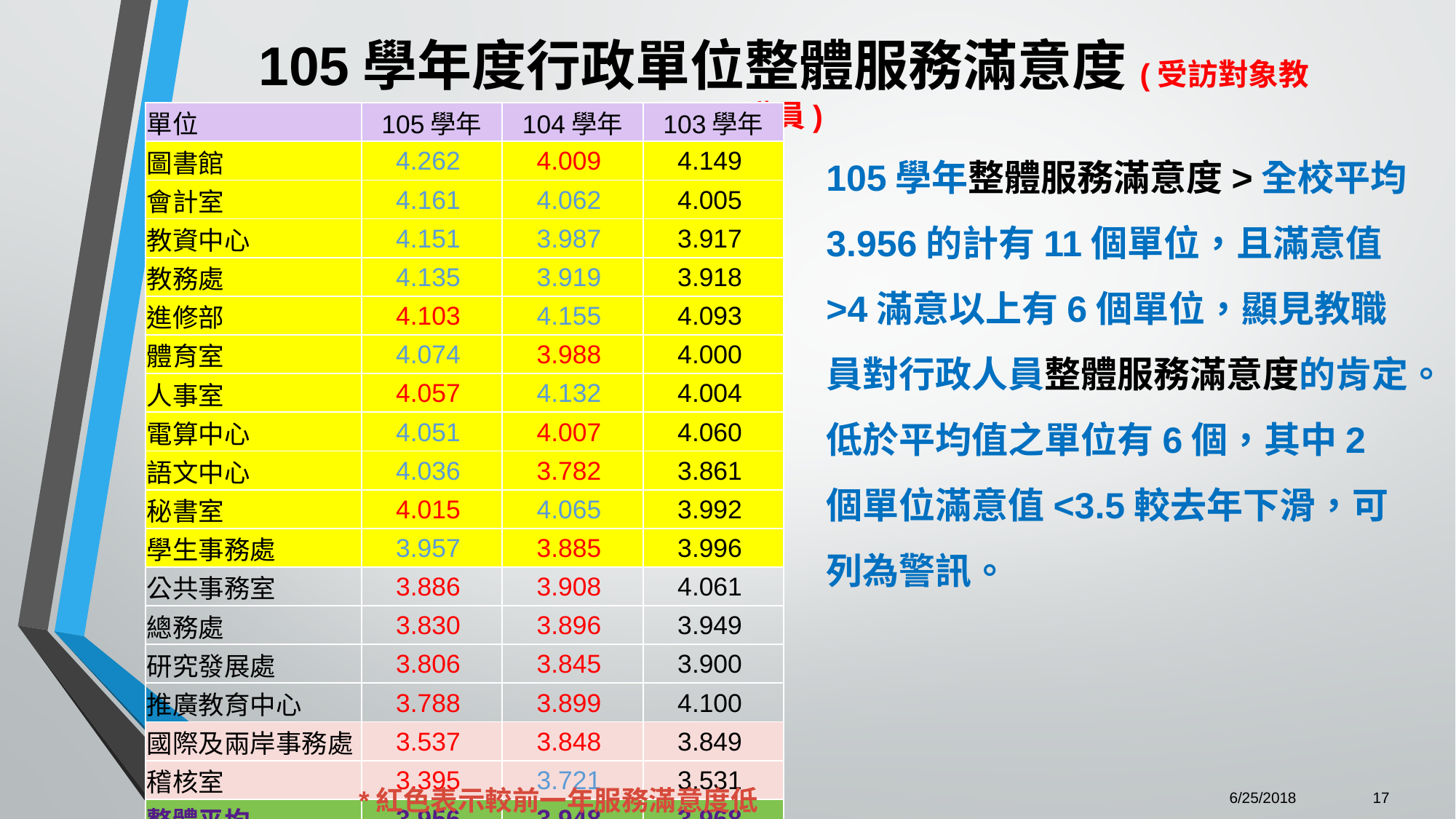

105學年度行政單位整體服務滿意度(受訪對象教職員)
| 單位 | 105學年 | 104學年 | 103學年 |
| --- | --- | --- | --- |
| 圖書館 | 4.262 | 4.009 | 4.149 |
| 會計室 | 4.161 | 4.062 | 4.005 |
| 教資中心 | 4.151 | 3.987 | 3.917 |
| 教務處 | 4.135 | 3.919 | 3.918 |
| 進修部 | 4.103 | 4.155 | 4.093 |
| 體育室 | 4.074 | 3.988 | 4.000 |
| 人事室 | 4.057 | 4.132 | 4.004 |
| 電算中心 | 4.051 | 4.007 | 4.060 |
| 語文中心 | 4.036 | 3.782 | 3.861 |
| 秘書室 | 4.015 | 4.065 | 3.992 |
| 學生事務處 | 3.957 | 3.885 | 3.996 |
| 公共事務室 | 3.886 | 3.908 | 4.061 |
| 總務處 | 3.830 | 3.896 | 3.949 |
| 研究發展處 | 3.806 | 3.845 | 3.900 |
| 推廣教育中心 | 3.788 | 3.899 | 4.100 |
| 國際及兩岸事務處 | 3.537 | 3.848 | 3.849 |
| 稽核室 | 3.395 | 3.721 | 3.531 |
| 整體平均 | 3.956 | 3.948 | 3.968 |
105學年整體服務滿意度>全校平均3.956的計有11個單位，且滿意值>4滿意以上有6個單位，顯見教職員對行政人員整體服務滿意度的肯定。
低於平均值之單位有6個，其中2個單位滿意值<3.5較去年下滑，可列為警訊。
17
6/25/2018
*紅色表示較前一年服務滿意度低